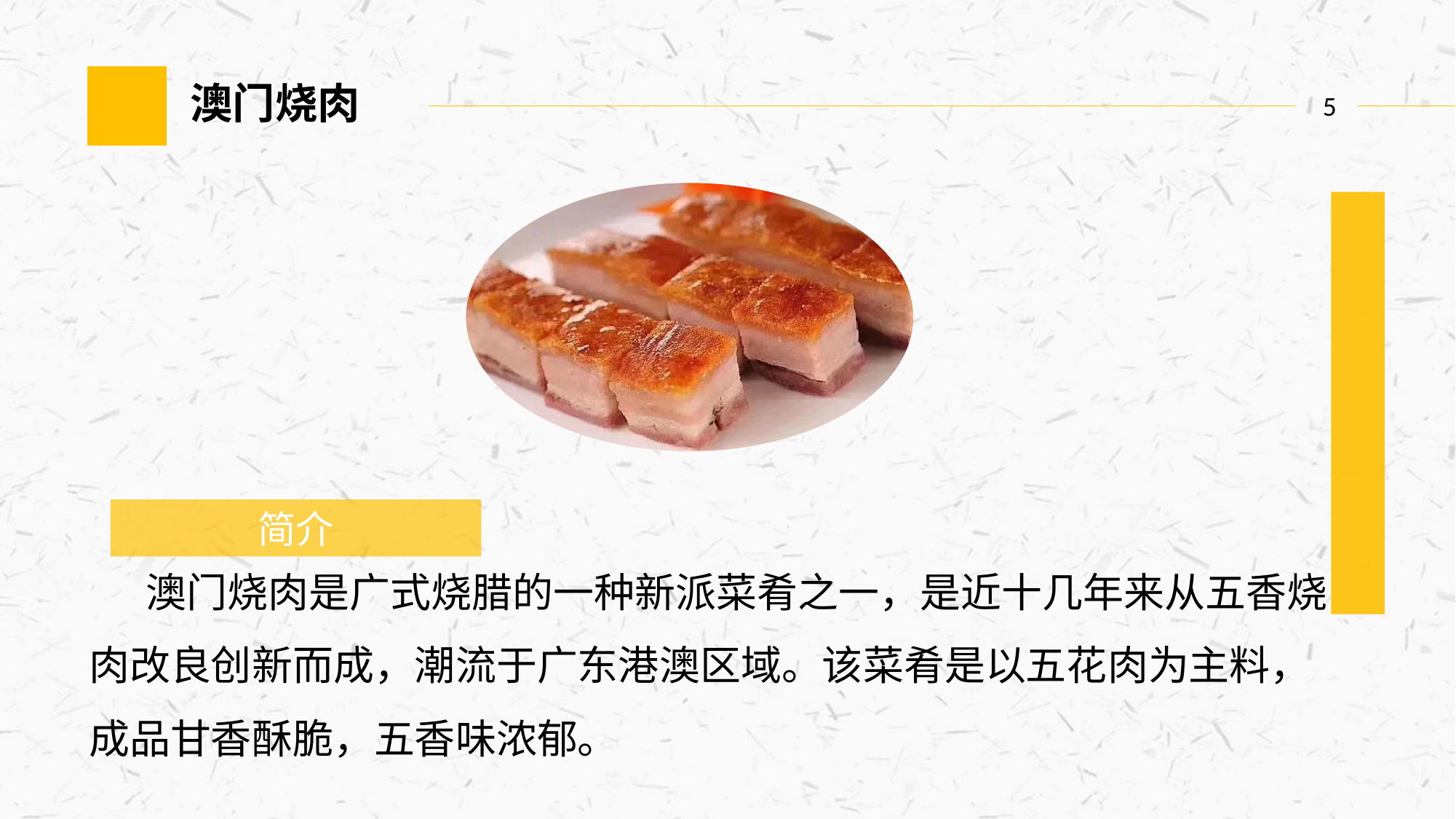

澳门烧肉
5

简介
      澳门烧肉是广式烧腊的一种新派菜肴之一，是近十几年来从五香烧肉改良创新而成，潮流于广东港澳区域。该菜肴是以五花肉为主料，成品甘香酥脆，五香味浓郁。